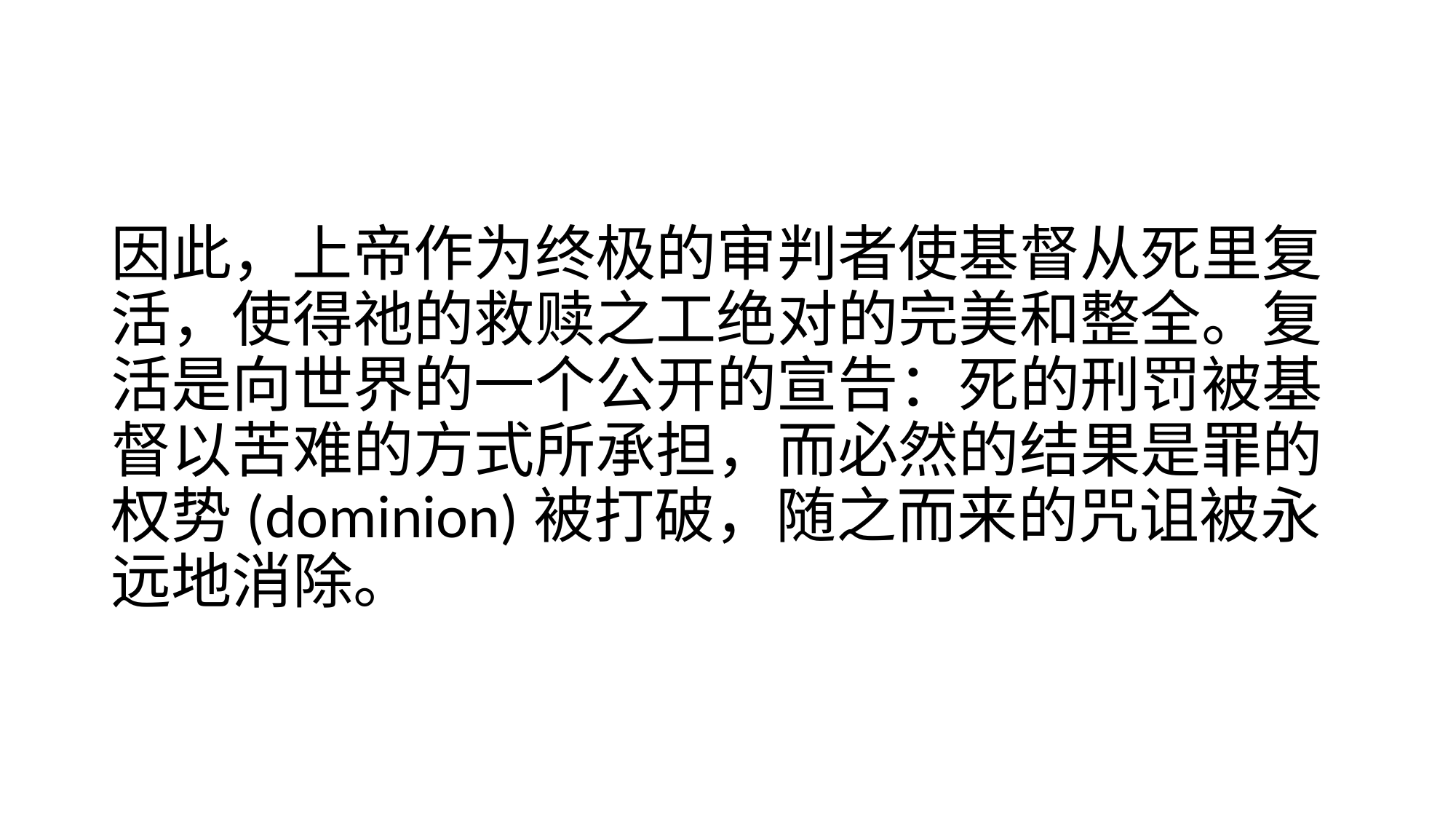

#
因此，上帝作为终极的审判者使基督从死里复活，使得祂的救赎之工绝对的完美和整全。复活是向世界的一个公开的宣告：死的刑罚被基督以苦难的方式所承担，而必然的结果是罪的权势(dominion)被打破，随之而来的咒诅被永远地消除。